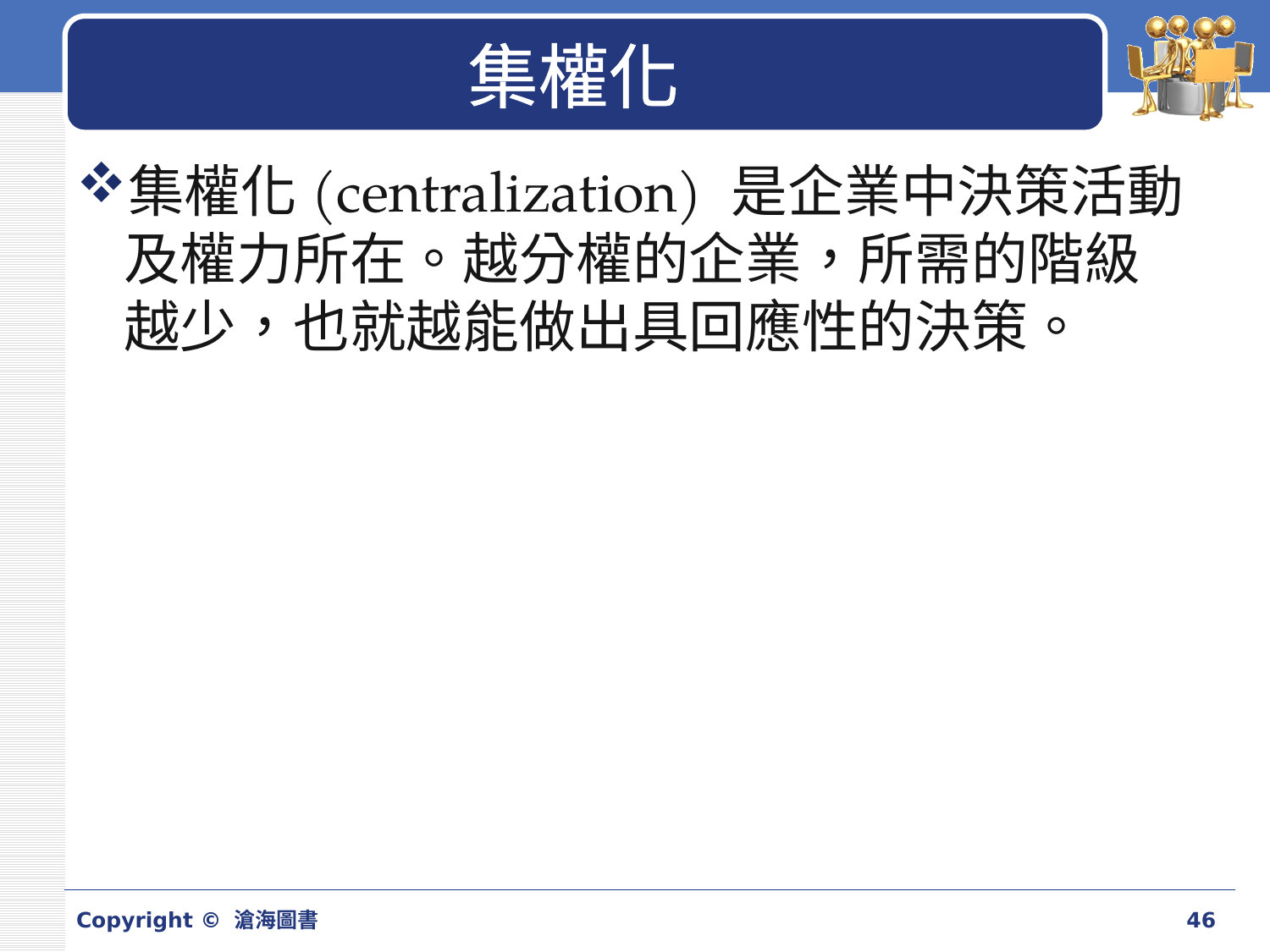

# 集權化
集權化(centralization) 是企業中決策活動及權力所在。越分權的企業，所需的階級越少，也就越能做出具回應性的決策。
Copyright © 滄海圖書
46